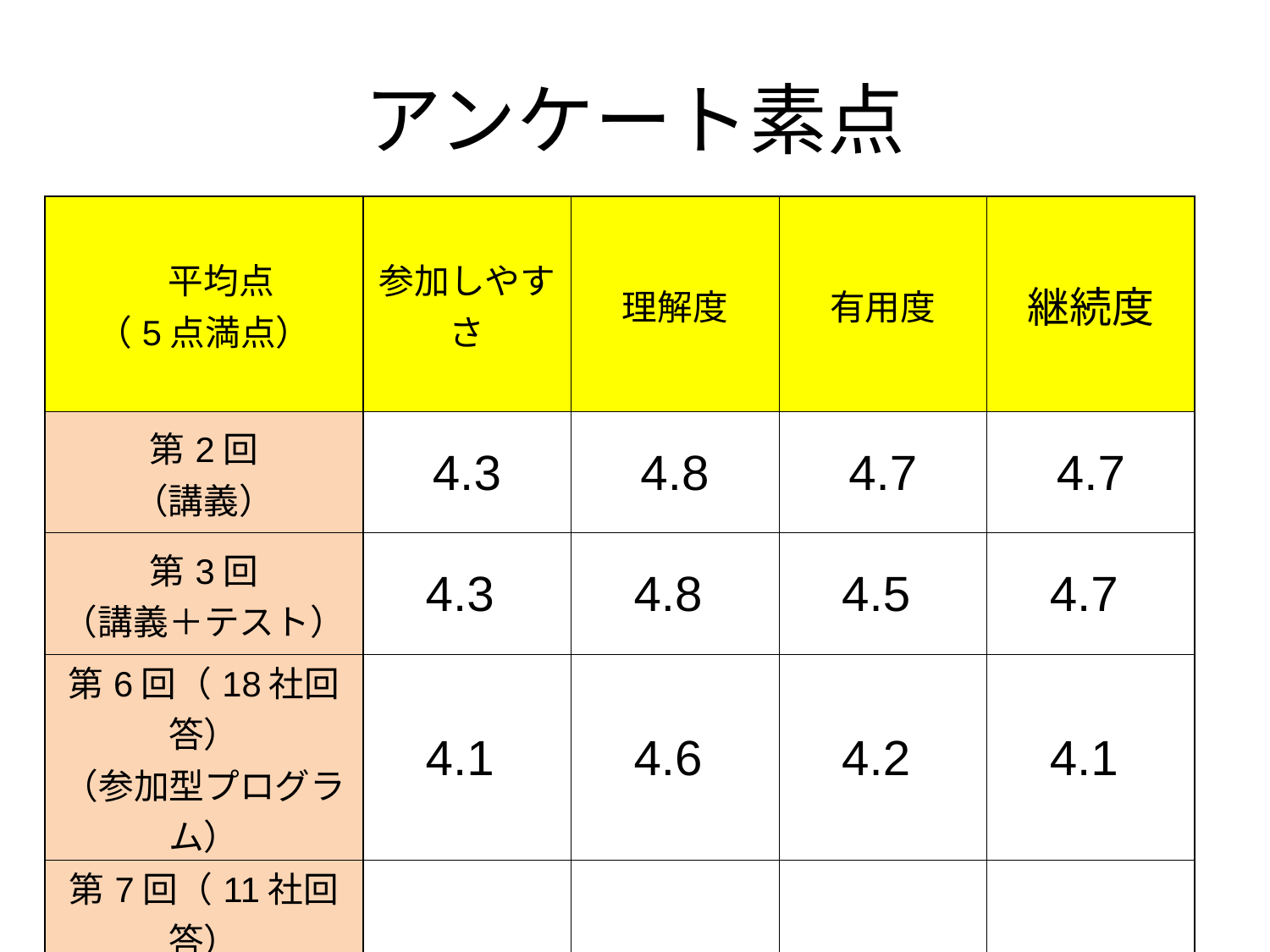

# アンケート素点
| 平均点 （5点満点） | 参加しやすさ | 理解度 | 有用度 | 継続度 |
| --- | --- | --- | --- | --- |
| 第2回 （講義） | 4.3 | 4.8 | 4.7 | 4.7 |
| 第3回 （講義＋テスト） | 4.3 | 4.8 | 4.5 | 4.7 |
| 第6回（18社回答） （参加型プログラム） | 4.1 | 4.6 | 4.2 | 4.1 |
| 第7回（11社回答） （参加型プログラム） PM開催 | 3.8 | 4.5 | 4.6 | 4.6 |